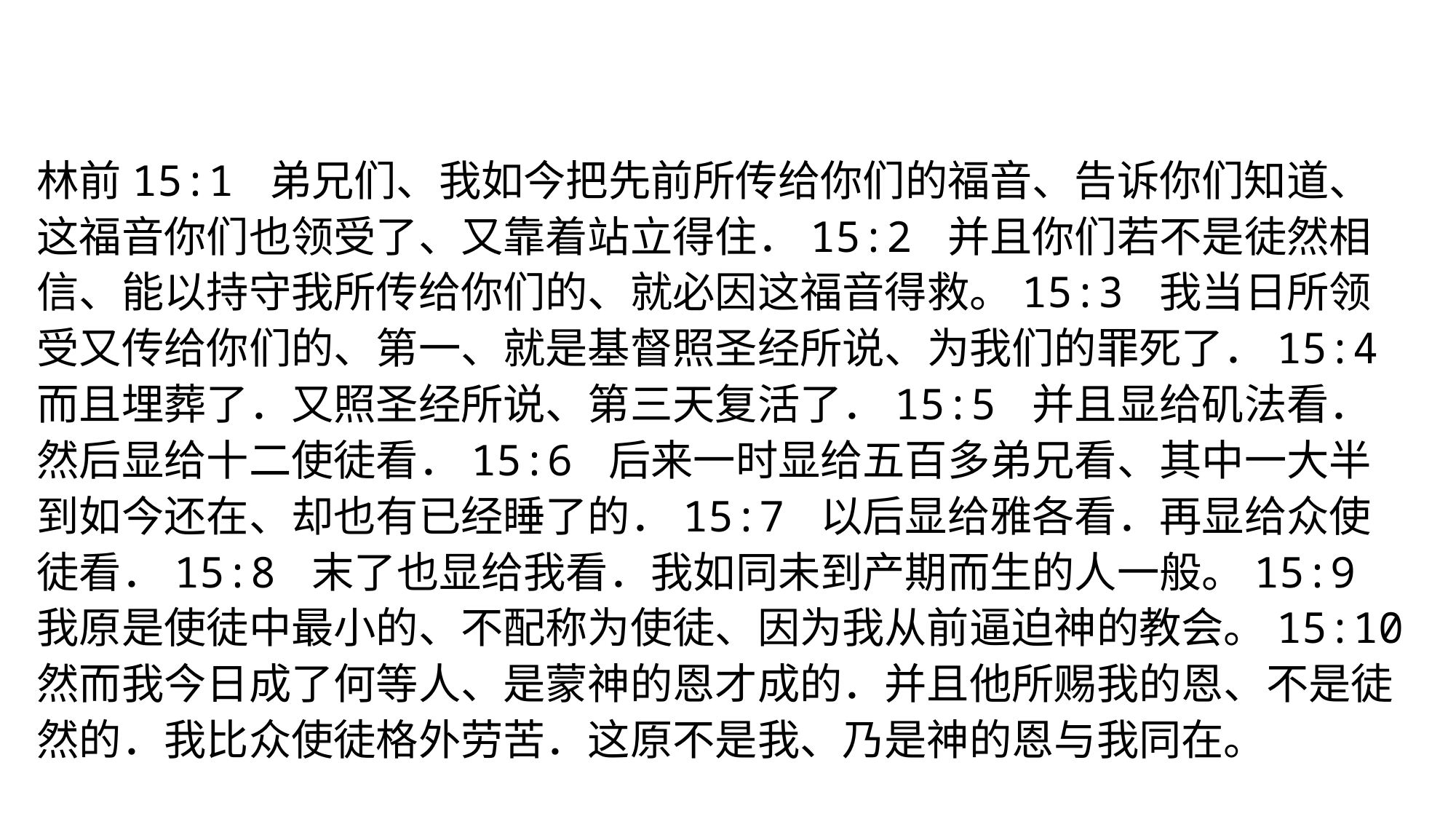

#
林前15:1 弟兄们、我如今把先前所传给你们的福音、告诉你们知道、这福音你们也领受了、又靠着站立得住．15:2 并且你们若不是徒然相信、能以持守我所传给你们的、就必因这福音得救。15:3 我当日所领受又传给你们的、第一、就是基督照圣经所说、为我们的罪死了．15:4 而且埋葬了．又照圣经所说、第三天复活了．15:5 并且显给矶法看．然后显给十二使徒看．15:6 后来一时显给五百多弟兄看、其中一大半到如今还在、却也有已经睡了的．15:7 以后显给雅各看．再显给众使徒看．15:8 末了也显给我看．我如同未到产期而生的人一般。15:9 我原是使徒中最小的、不配称为使徒、因为我从前逼迫神的教会。15:10 然而我今日成了何等人、是蒙神的恩才成的．并且他所赐我的恩、不是徒然的．我比众使徒格外劳苦．这原不是我、乃是神的恩与我同在。